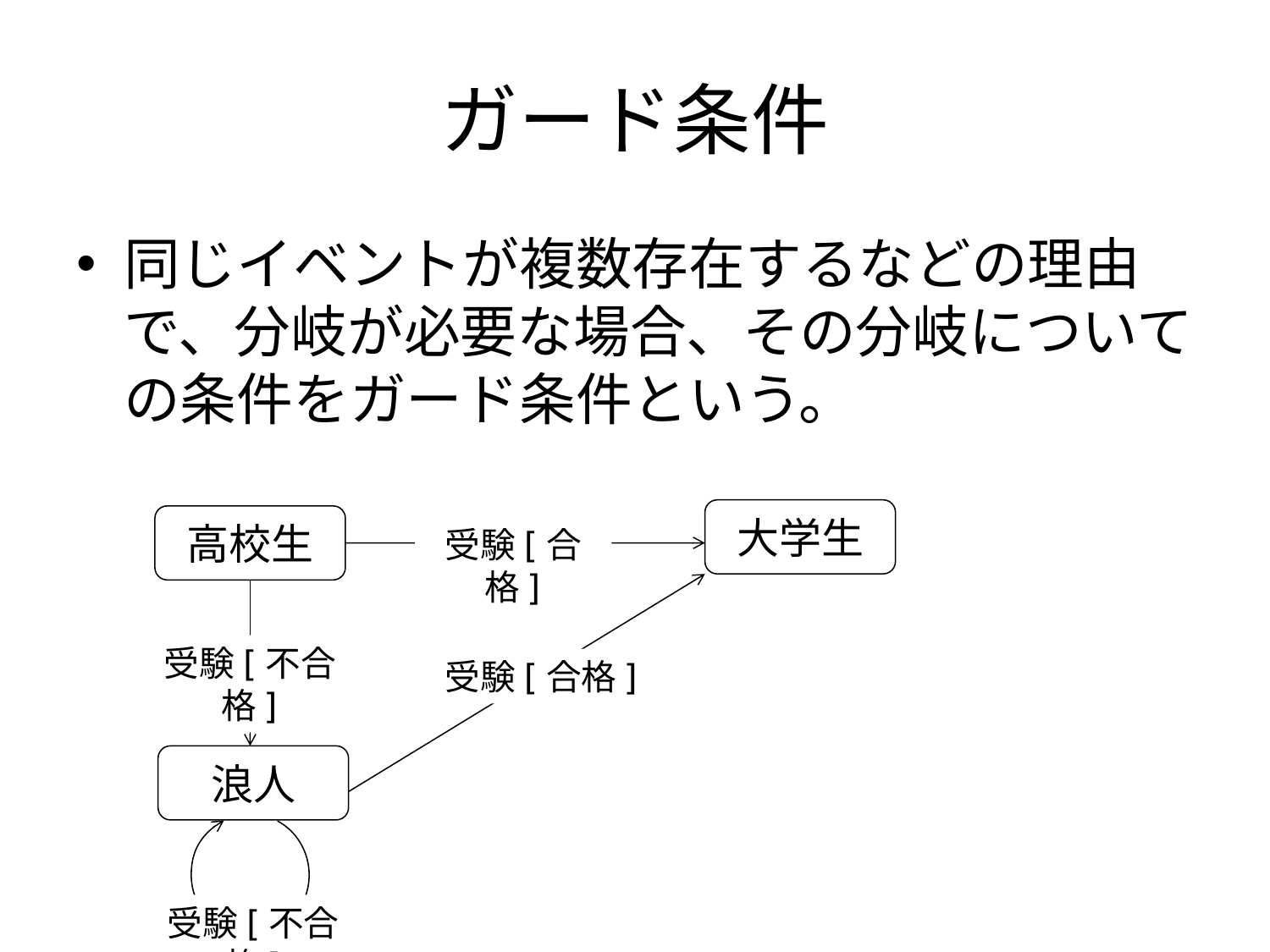

# ガード条件
同じイベントが複数存在するなどの理由で、分岐が必要な場合、その分岐についての条件をガード条件という。
大学生
高校生
受験[合格]

受験[不合格]
受験[合格]
浪人

受験[不合格]